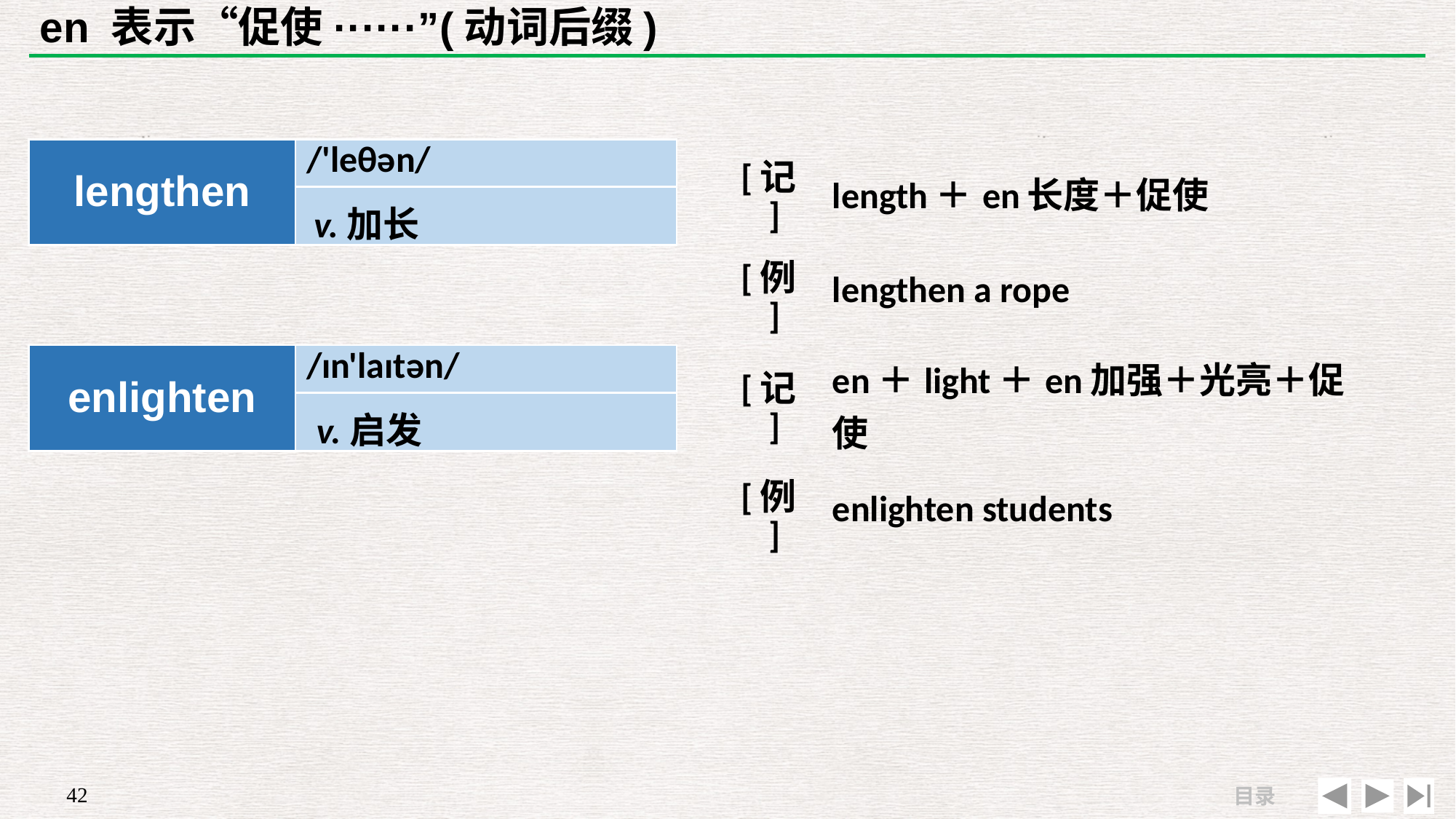

# en 表示“促使······”(动词后缀)

| lengthen | /'leθən/ |
| --- | --- |
|  |  |
| [记] | length＋en长度＋促使 |
| --- | --- |
| [例] | lengthen a rope |
v.加长
| enlighten | /ɪn'laɪtən/ |
| --- | --- |
|  |  |
| [记] | en＋light＋en加强＋光亮＋促使 |
| --- | --- |
| [例] | enlighten students |
v.启发